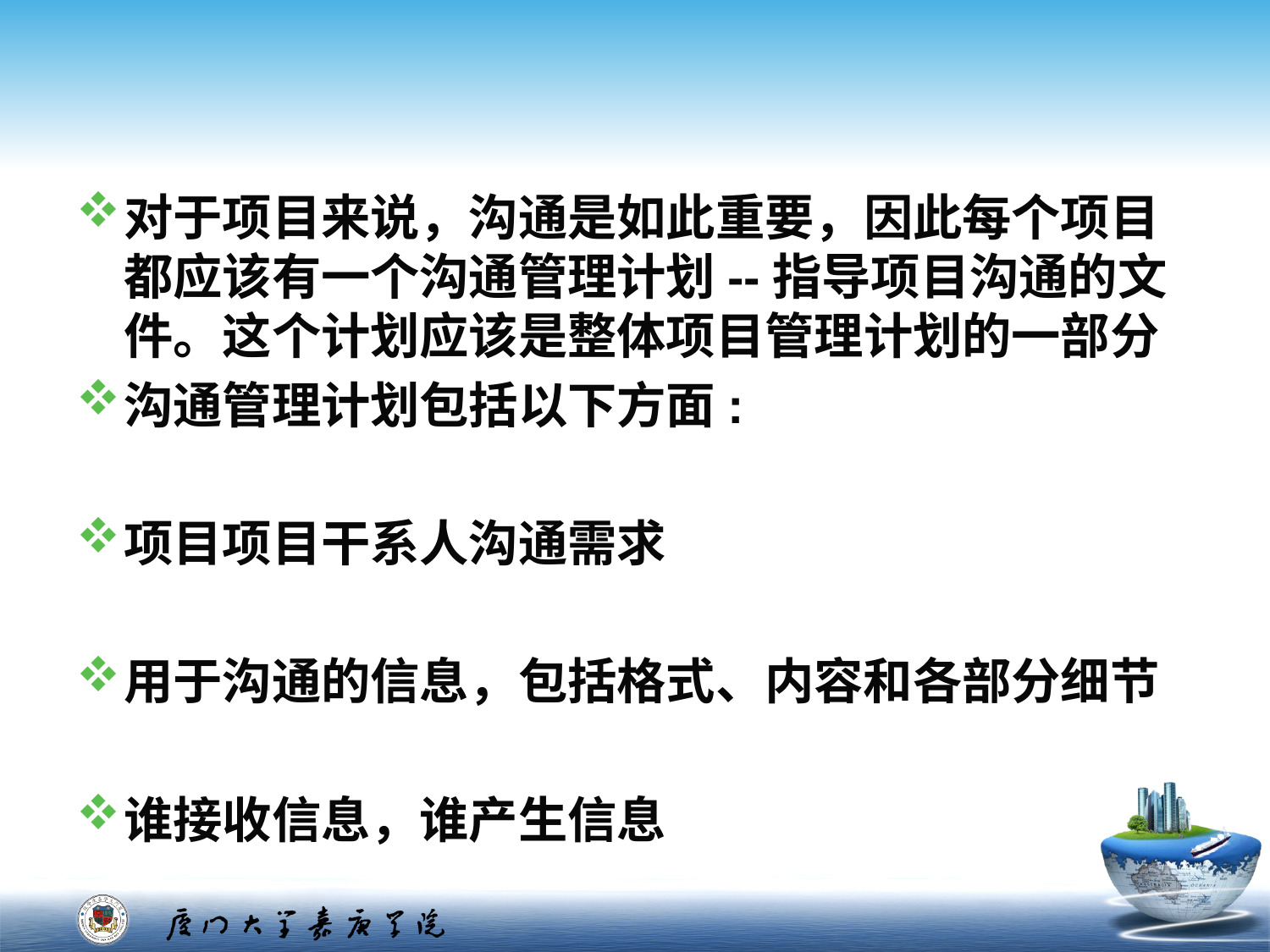

#
对于项目来说，沟通是如此重要，因此每个项目都应该有一个沟通管理计划--指导项目沟通的文件。这个计划应该是整体项目管理计划的一部分
沟通管理计划包括以下方面:

项目项目干系人沟通需求

用于沟通的信息，包括格式、内容和各部分细节

谁接收信息，谁产生信息